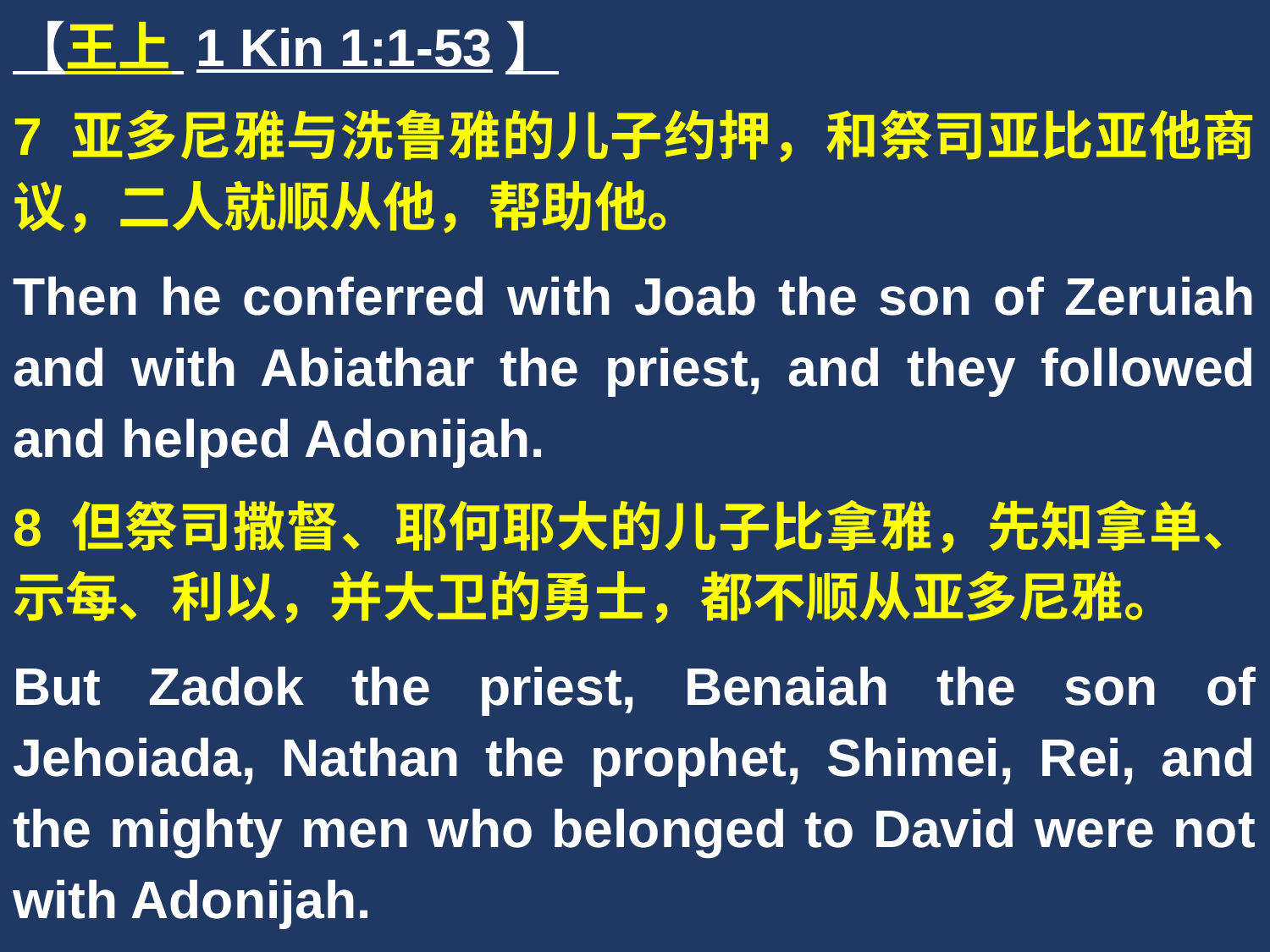

【王上 1 Kin 1:1-53】
7 亚多尼雅与洗鲁雅的儿子约押，和祭司亚比亚他商议，二人就顺从他，帮助他。
Then he conferred with Joab the son of Zeruiah and with Abiathar the priest, and they followed and helped Adonijah.
8 但祭司撒督、耶何耶大的儿子比拿雅，先知拿单、示每、利以，并大卫的勇士，都不顺从亚多尼雅。
But Zadok the priest, Benaiah the son of Jehoiada, Nathan the prophet, Shimei, Rei, and the mighty men who belonged to David were not with Adonijah.